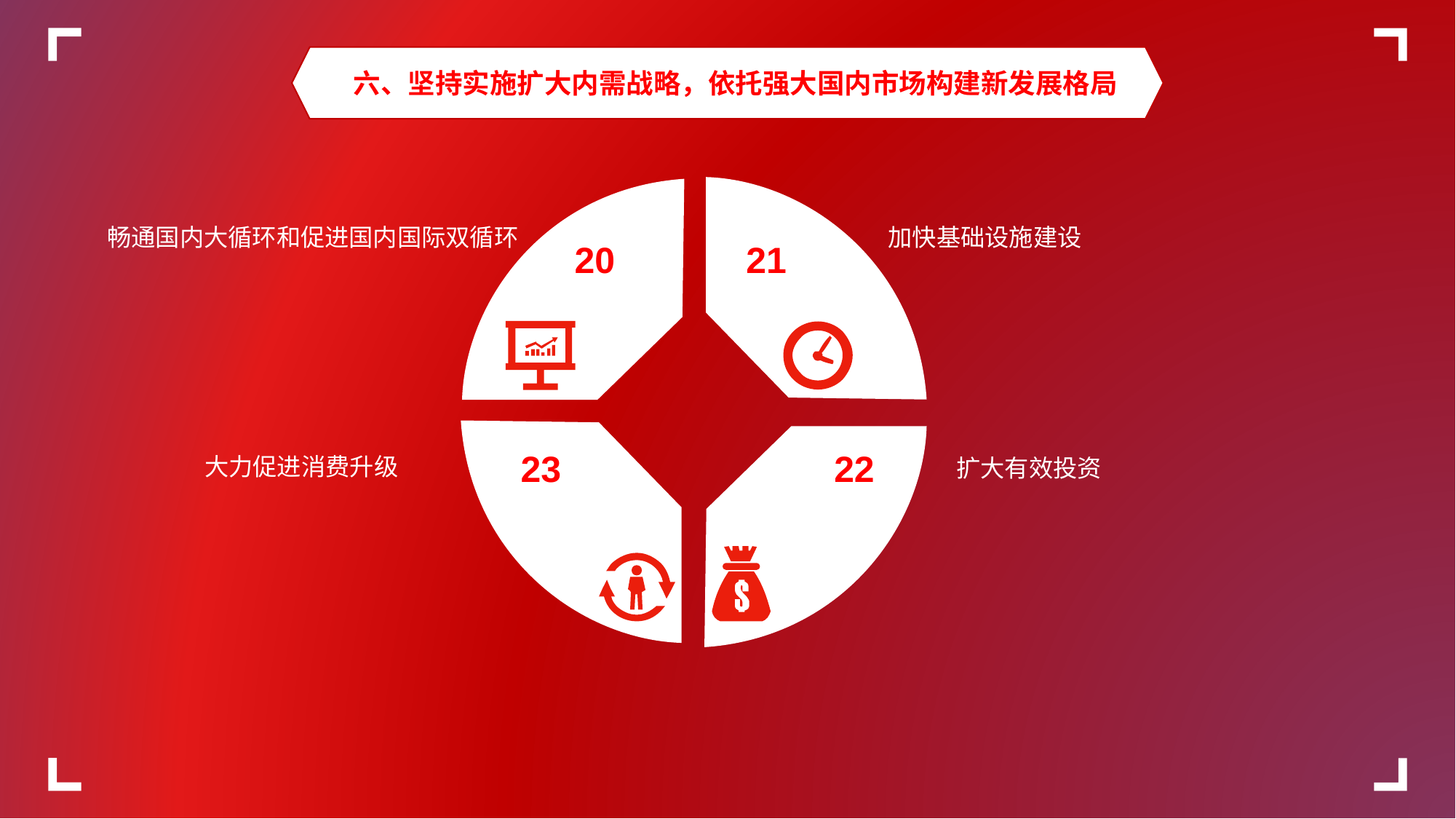

六、坚持实施扩大内需战略，依托强大国内市场构建新发展格局

20
21

23
22

畅通国内大循环和促进国内国际双循环
加快基础设施建设
大力促进消费升级
扩大有效投资